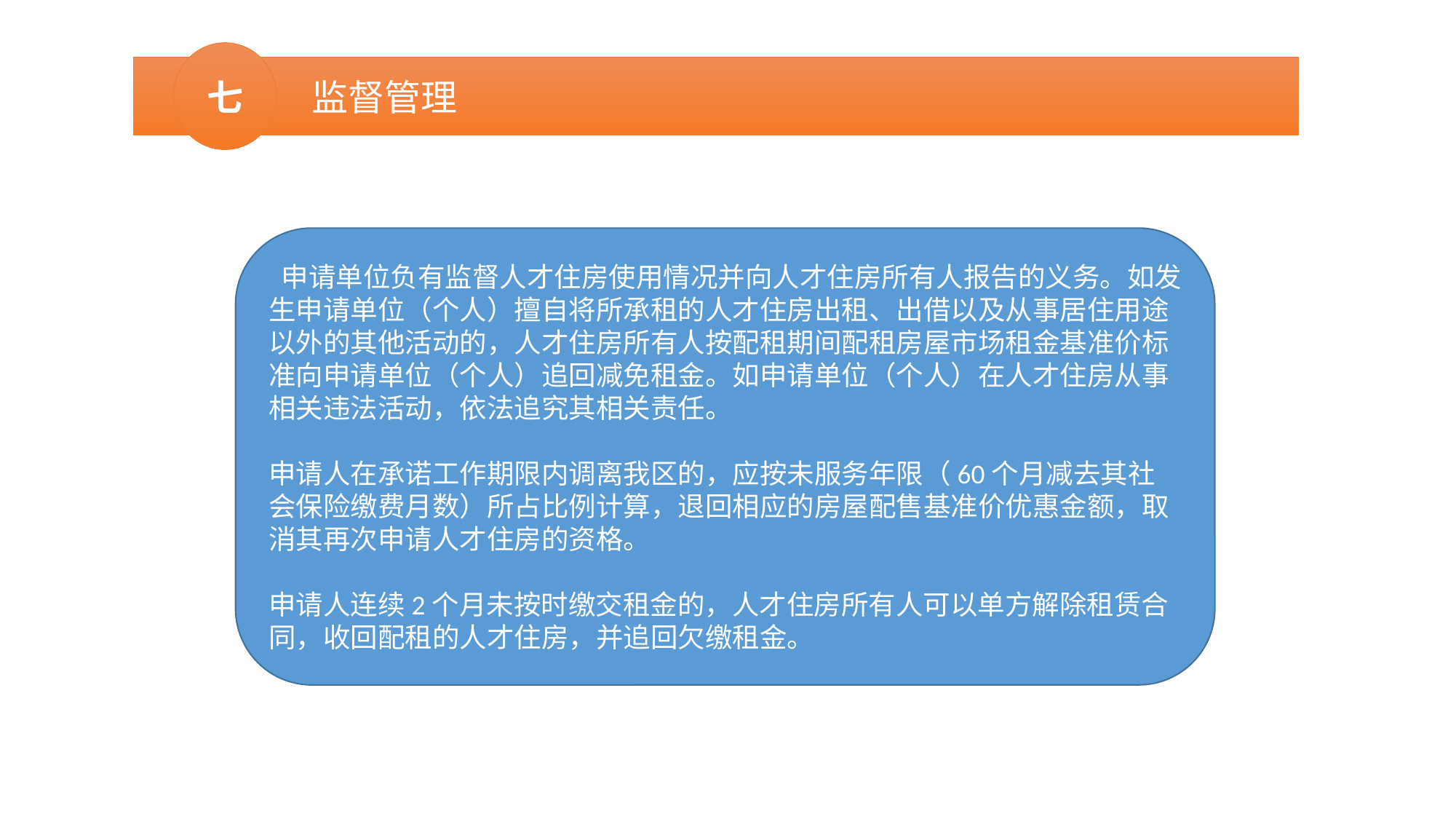

七
                          监督管理

 基本举措
 申请单位负有监督人才住房使用情况并向人才住房所有人报告的义务。如发生申请单位（个人）擅自将所承租的人才住房出租、出借以及从事居住用途以外的其他活动的，人才住房所有人按配租期间配租房屋市场租金基准价标准向申请单位（个人）追回减免租金。如申请单位（个人）在人才住房从事相关违法活动，依法追究其相关责任。

申请人在承诺工作期限内调离我区的，应按未服务年限（60个月减去其社会保险缴费月数）所占比例计算，退回相应的房屋配售基准价优惠金额，取消其再次申请人才住房的资格。

申请人连续2个月未按时缴交租金的，人才住房所有人可以单方解除租赁合同，收回配租的人才住房，并追回欠缴租金。